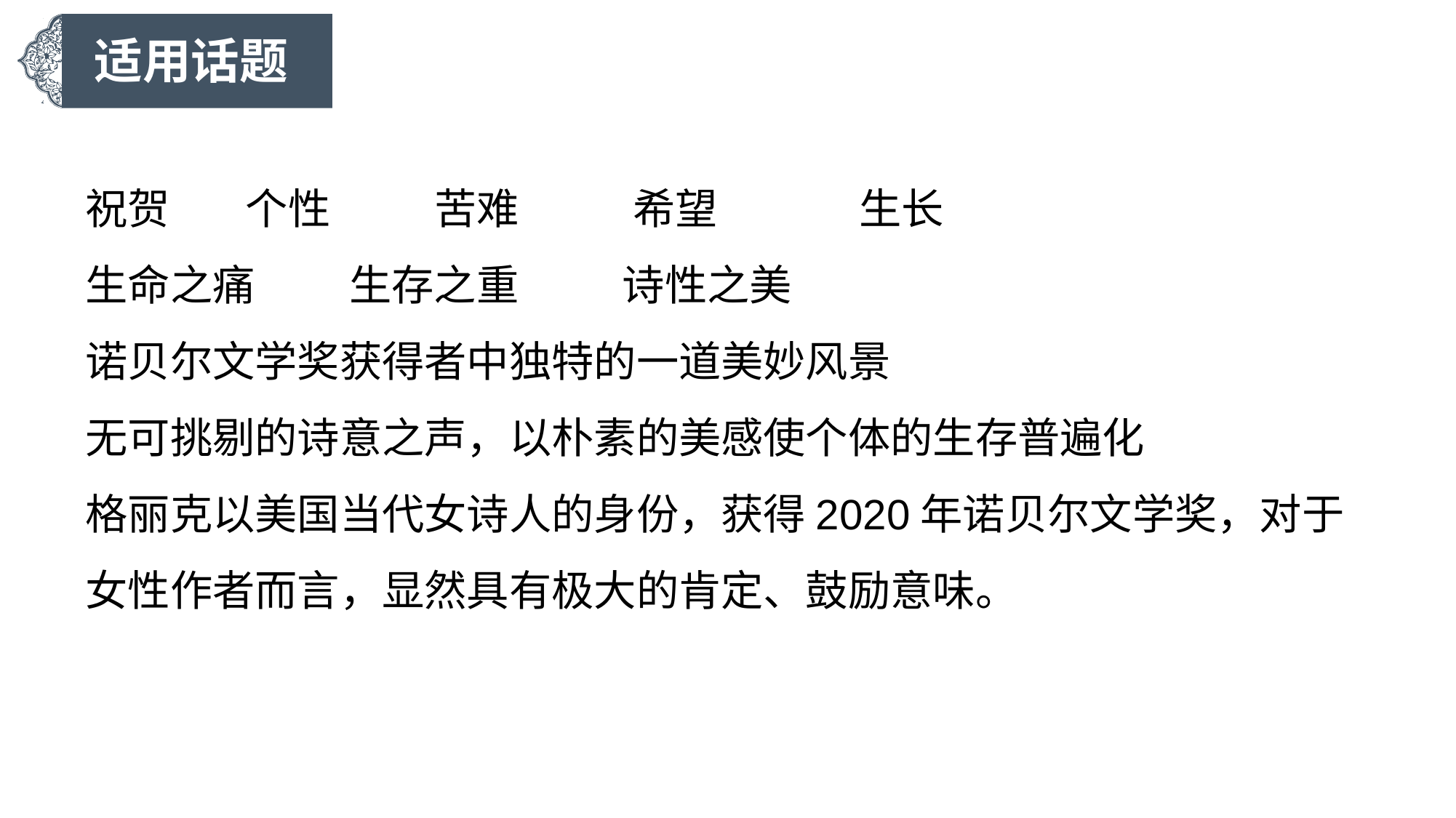

适用话题
祝贺        个性           苦难            希望               生长
生命之痛          生存之重           诗性之美
诺贝尔文学奖获得者中独特的一道美妙风景
无可挑剔的诗意之声，以朴素的美感使个体的生存普遍化
格丽克以美国当代女诗人的身份，获得2020年诺贝尔文学奖，对于女性作者而言，显然具有极大的肯定、鼓励意味。